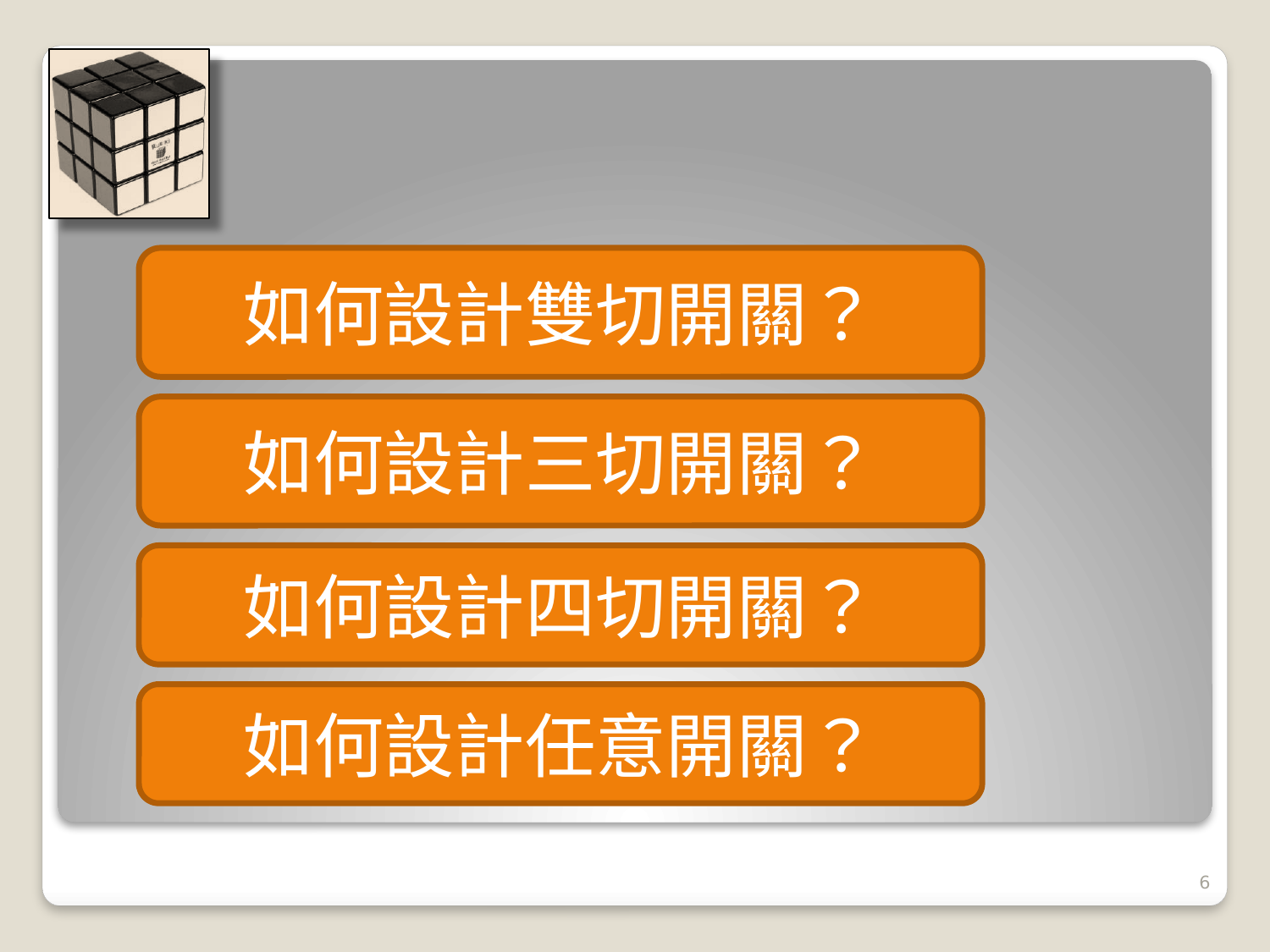

#

如何設計雙切開關？
如何設計三切開關？
如何設計四切開關？
如何設計任意開關？
6